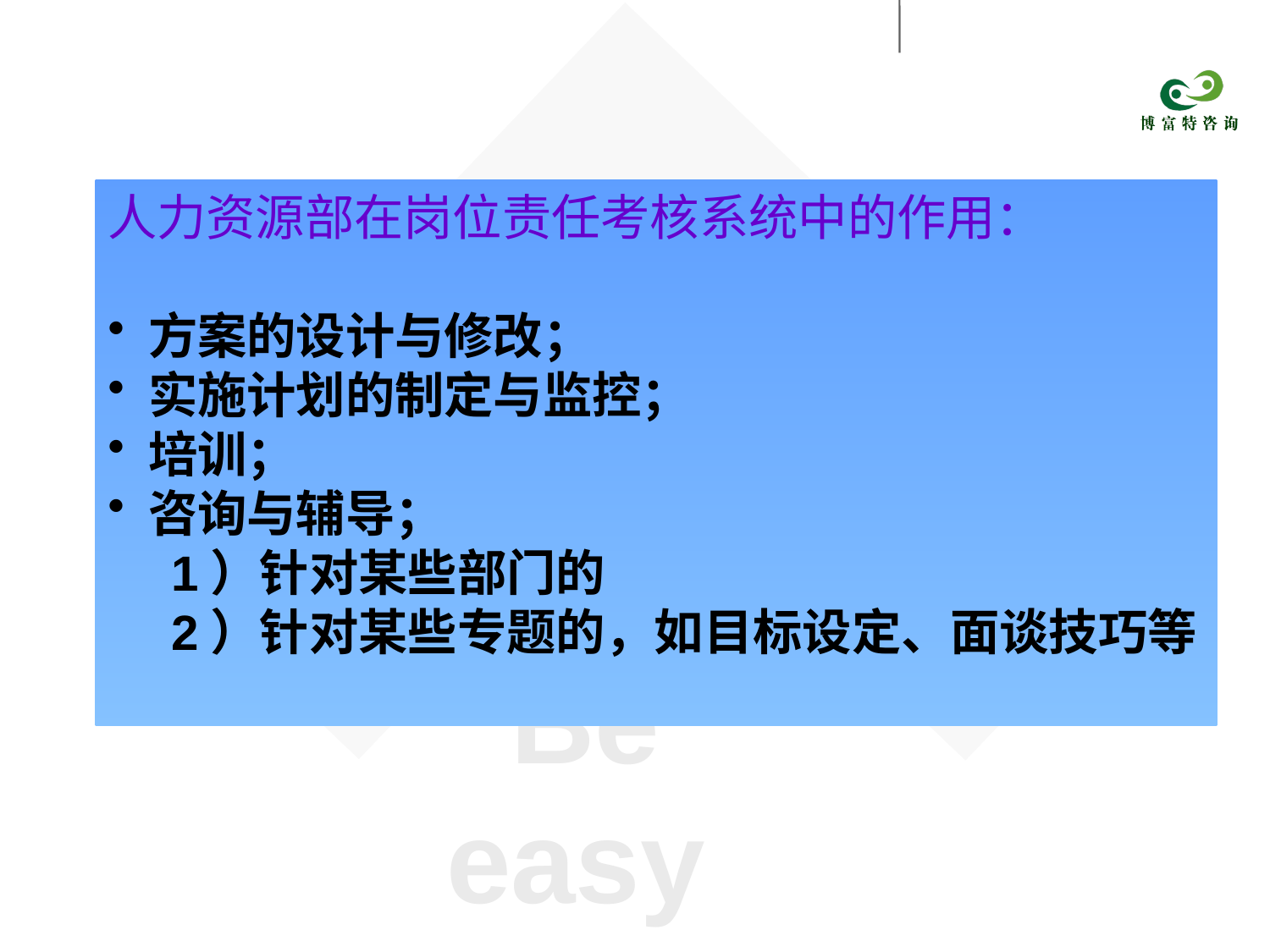

人力资源部在岗位责任考核系统中的作用：

 方案的设计与修改；
 实施计划的制定与监控；
 培训；
 咨询与辅导；
1）针对某些部门的
2）针对某些专题的，如目标设定、面谈技巧等